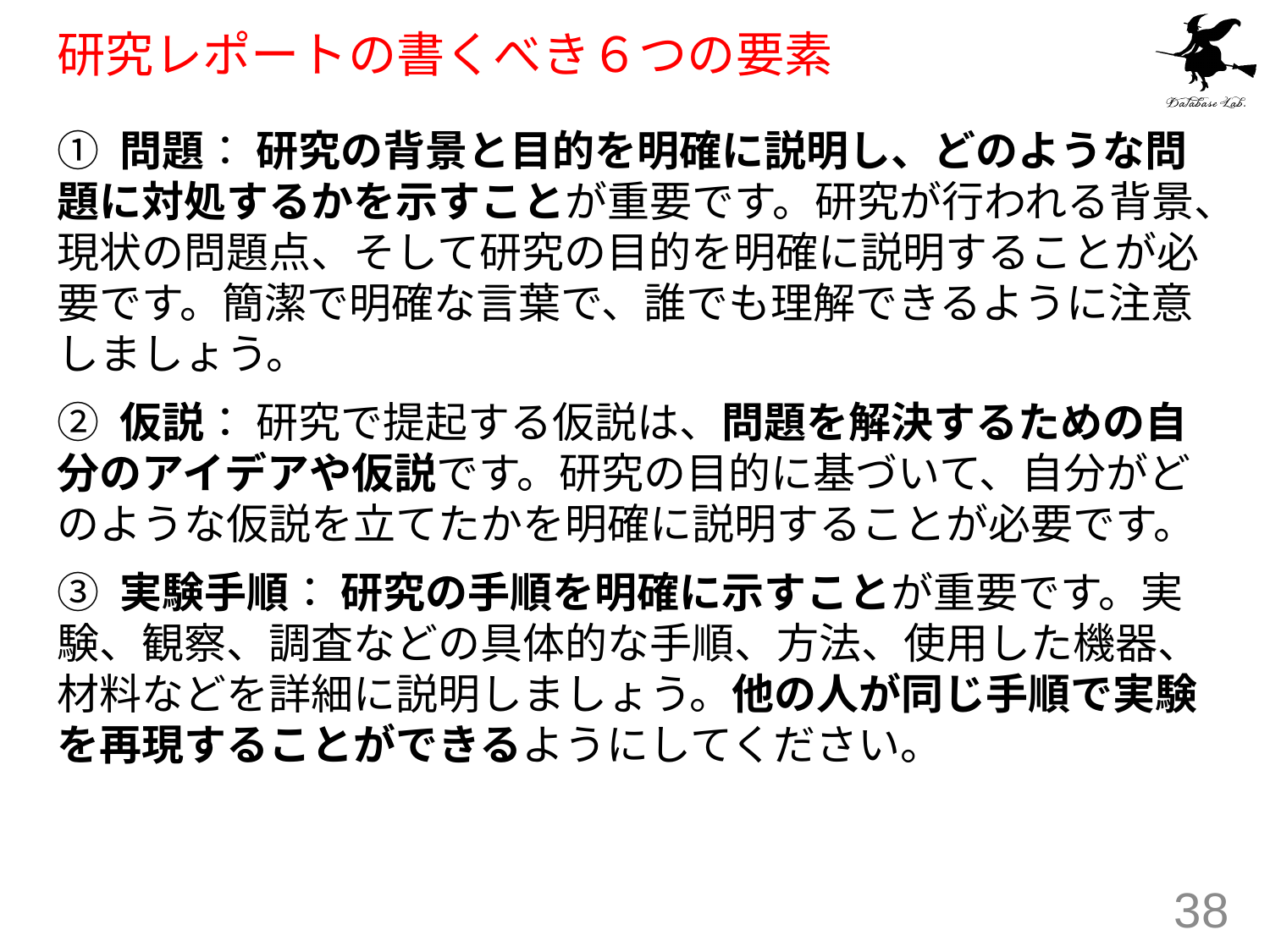

# 研究レポートの書くべき６つの要素
① 問題： 研究の背景と目的を明確に説明し、どのような問題に対処するかを示すことが重要です。研究が行われる背景、現状の問題点、そして研究の目的を明確に説明することが必要です。簡潔で明確な言葉で、誰でも理解できるように注意しましょう。
② 仮説： 研究で提起する仮説は、問題を解決するための自分のアイデアや仮説です。研究の目的に基づいて、自分がどのような仮説を立てたかを明確に説明することが必要です。
③ 実験手順： 研究の手順を明確に示すことが重要です。実験、観察、調査などの具体的な手順、方法、使用した機器、材料などを詳細に説明しましょう。他の人が同じ手順で実験を再現することができるようにしてください。
38